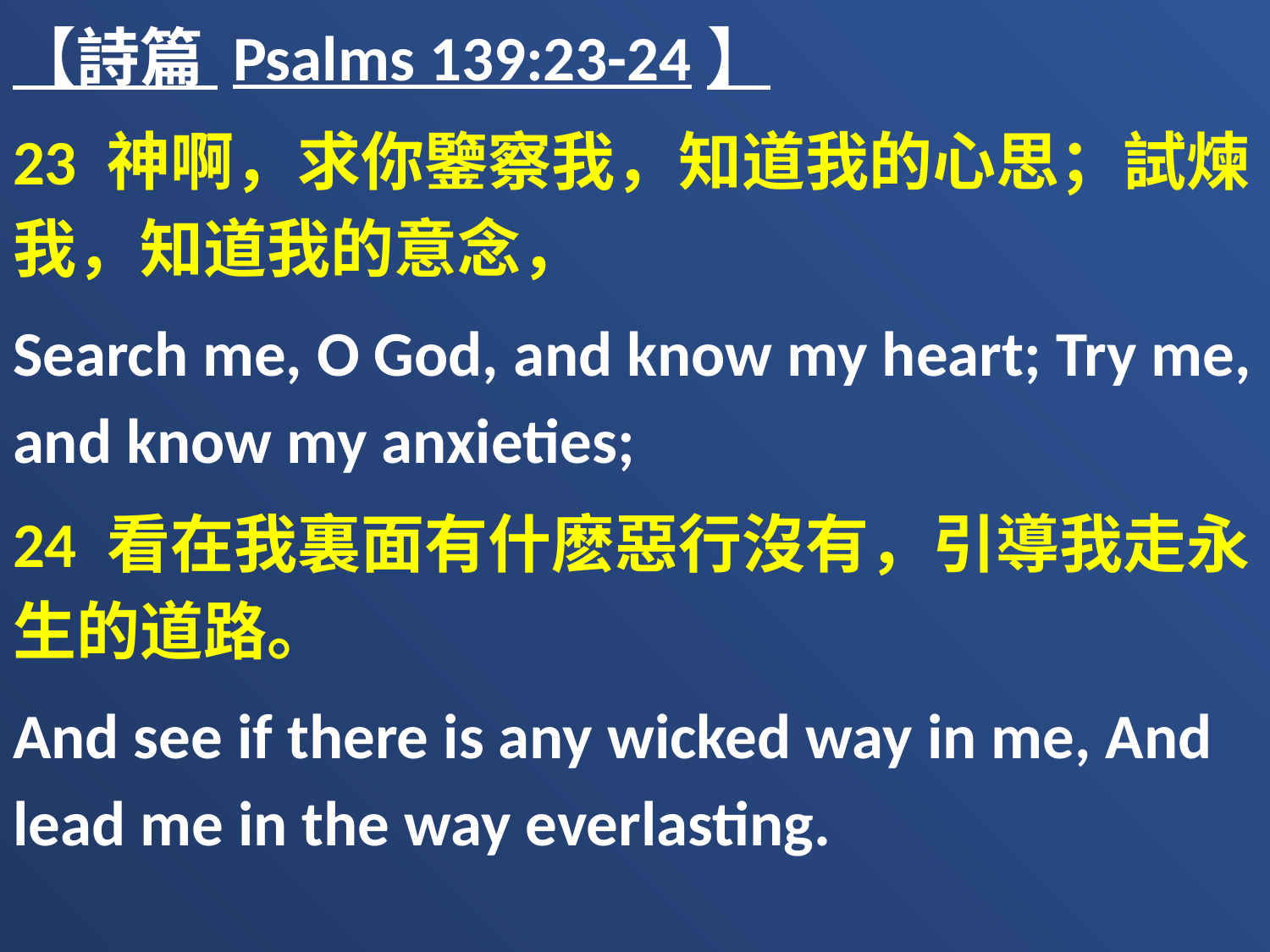

【詩篇 Psalms 139:23-24】
23 神啊，求你鑒察我，知道我的心思；試煉我，知道我的意念，
Search me, O God, and know my heart; Try me, and know my anxieties;
24 看在我裏面有什麽惡行沒有，引導我走永生的道路。
And see if there is any wicked way in me, And lead me in the way everlasting.